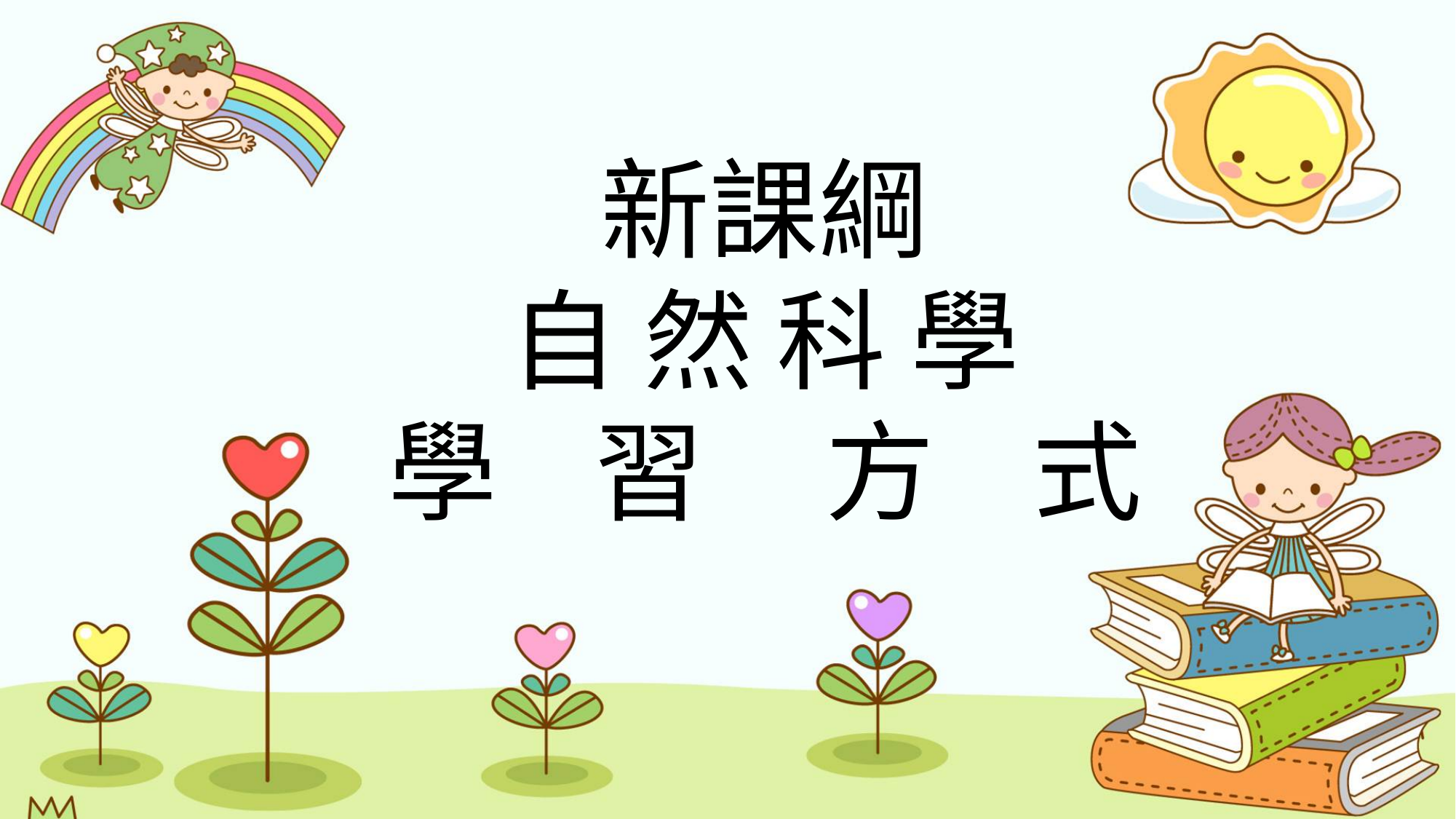

#
新課綱
自 然 科 學
學    習     方    式